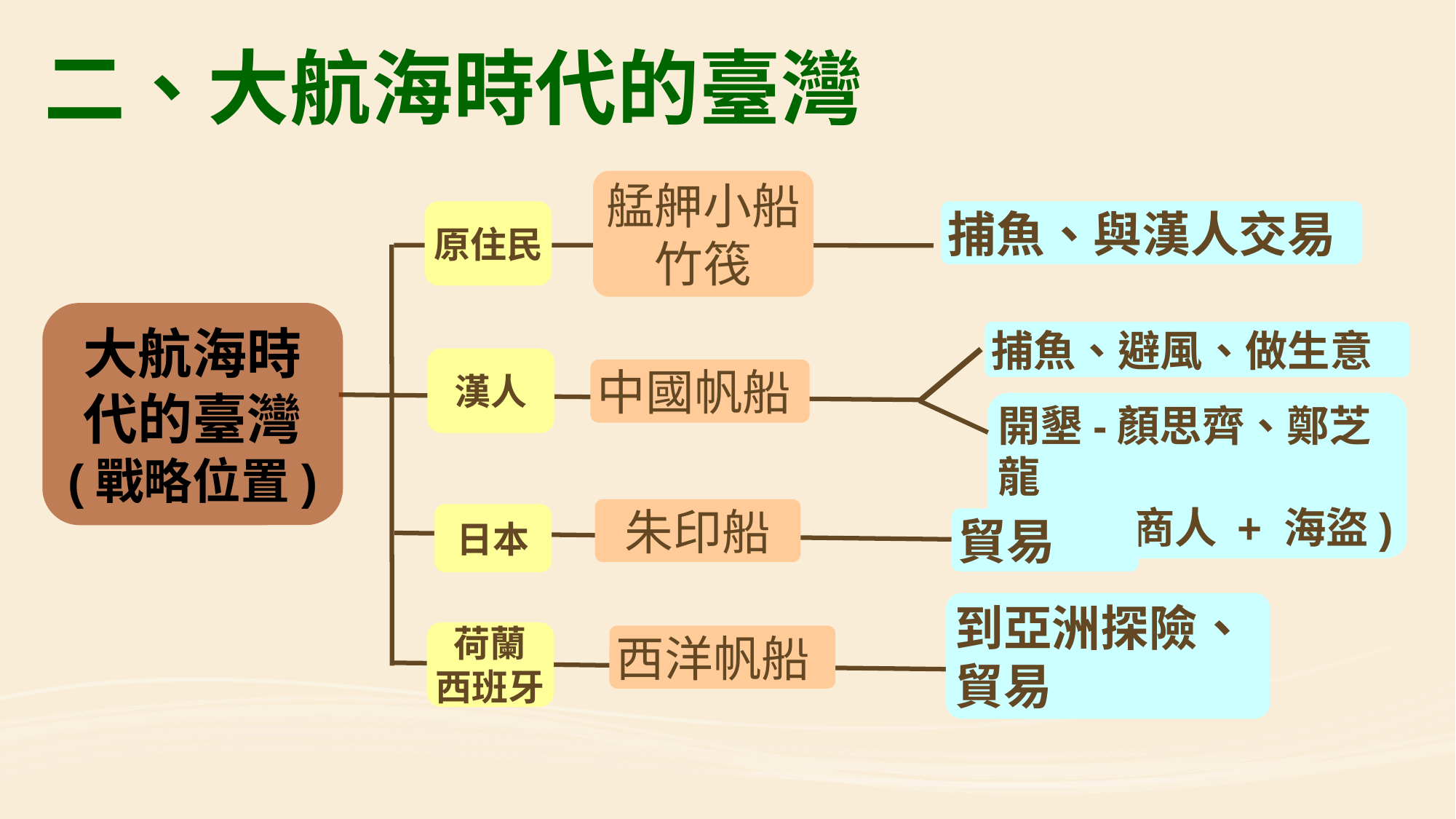

二、大航海時代的臺灣
艋舺小船
竹筏
原住民
捕魚、與漢人交易
大航海時代的臺灣
(戰略位置)
捕魚、避風、做生意
漢人

中國帆船
開墾-顏思齊、鄭芝龍
         (商人 + 海盜)
朱印船
日本
貿易
到亞洲探險、貿易
荷蘭
西班牙
西洋帆船